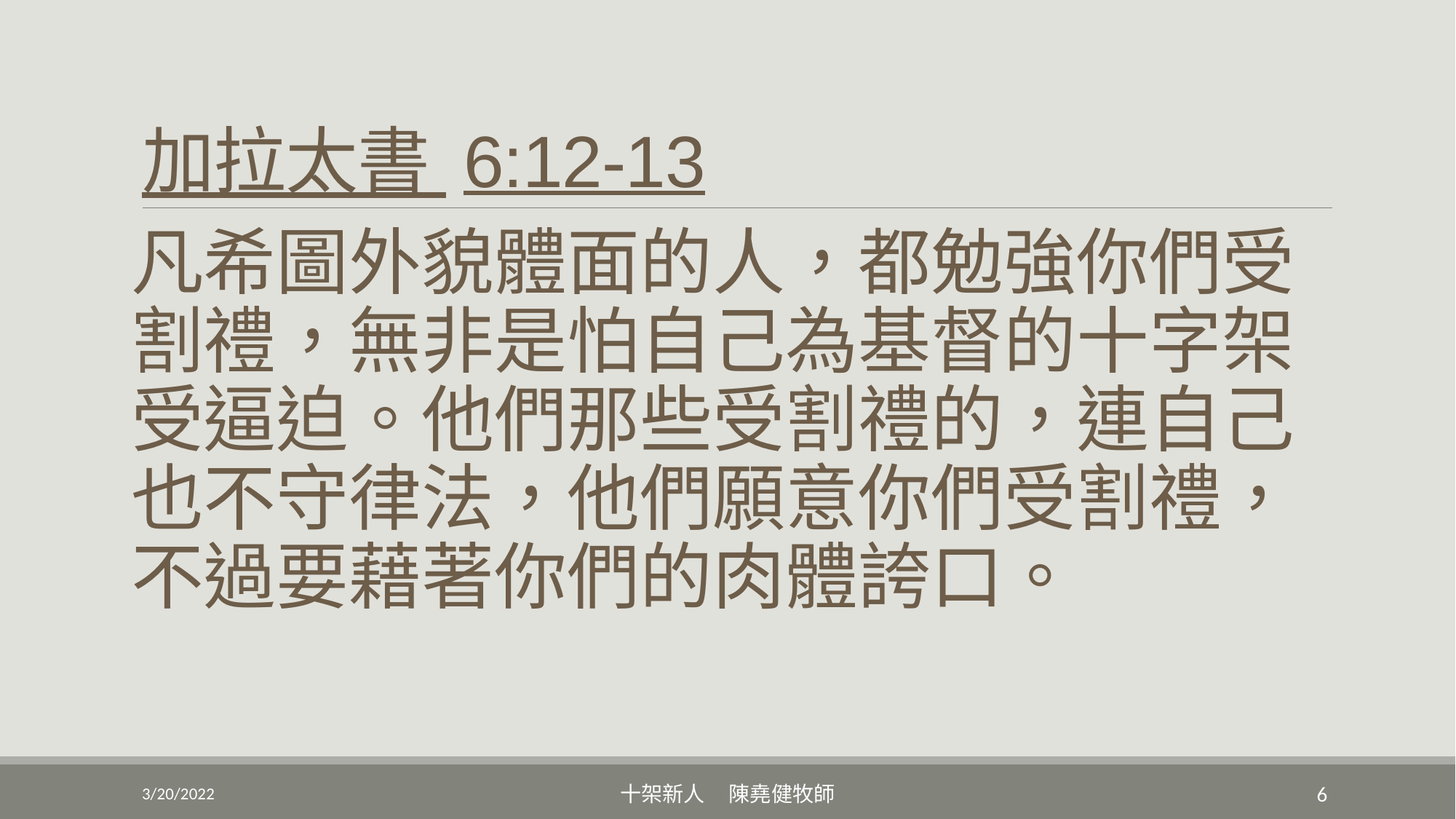

# 加拉太書 6:12-13
凡希圖外貌體面的人，都勉強你們受割禮，無非是怕自己為基督的十字架受逼迫。他們那些受割禮的，連自己也不守律法，他們願意你們受割禮，不過要藉著你們的肉體誇口。
3/20/2022
十架新人     陳堯健牧師
6